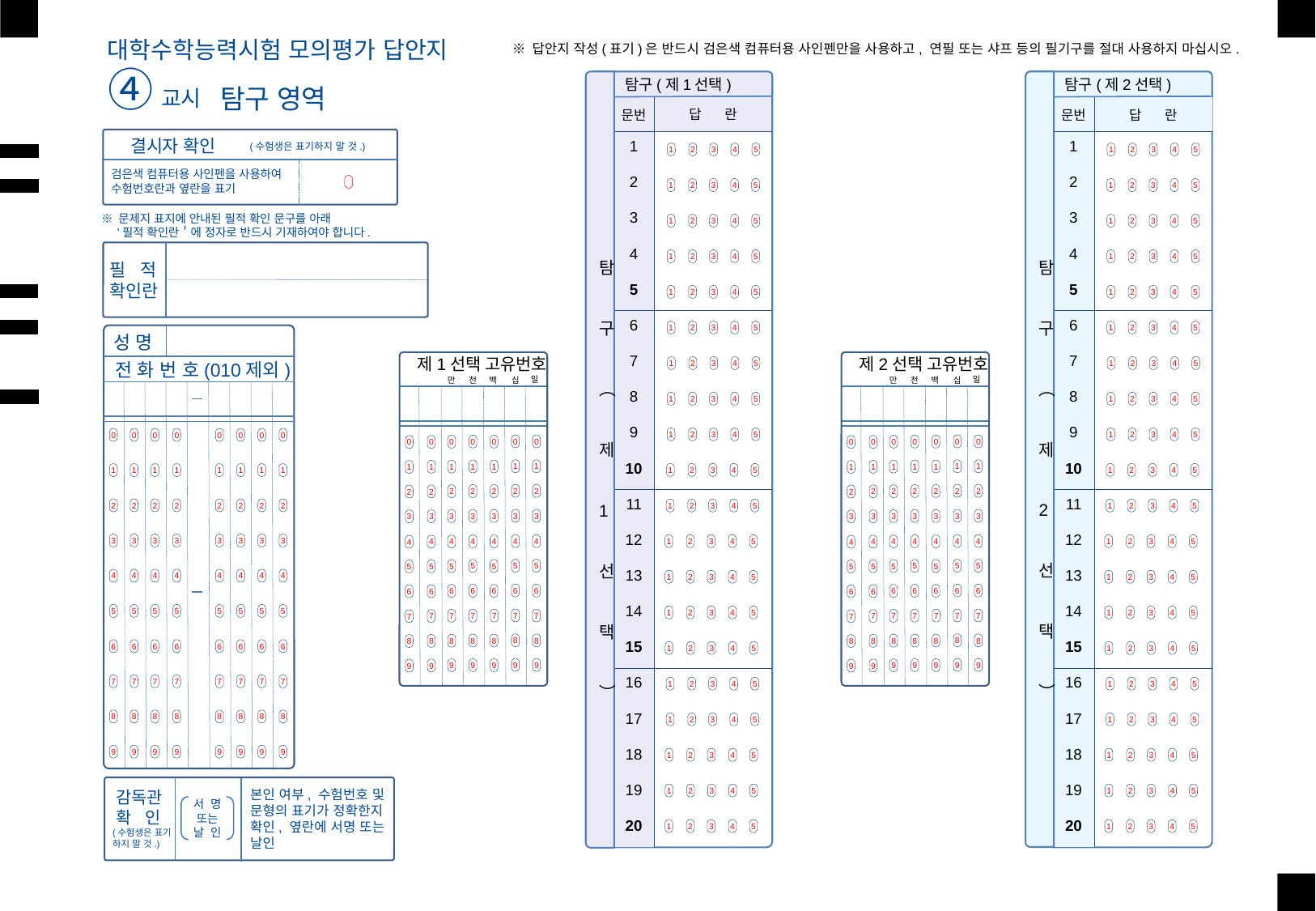

대학수학능력시험 모의평가 답안지
※ 답안지 작성(표기)은 반드시 검은색 컴퓨터용 사인펜만을 사용하고, 연필 또는 샤프 등의 필기구를 절대 사용하지 마십시오.
④ 교시
탐구(제2선택)
탐구(제1선택)
탐구 영역
답      란
| 문번 | 답 란 |
| --- | --- |
| 1 |  |
| 2 |  |
| 3 |  |
| 4 |  |
| 5 |  |
| 6 |  |
| 7 |  |
| 8 |  |
| 9 |  |
| 10 |  |
| 11 |  |
| 12 |  |
| 13 |  |
| 14 |  |
| 15 |  |
| 16 |  |
| 17 |  |
| 18 |  |
| 19 |  |
| 20 |  |
| 문번 |  |
| --- | --- |
| 1 |  |
| 2 |  |
| 3 |  |
| 4 |  |
| 5 |  |
| 6 |  |
| 7 |  |
| 8 |  |
| 9 |  |
| 10 |  |
| 11 |  |
| 12 |  |
| 13 |  |
| 14 |  |
| 15 |  |
| 16 |  |
| 17 |  |
| 18 |  |
| 19 |  |
| 20 |  |
결시자 확인

(수험생은 표기하지 말 것.)
1
2
3
4
5
1
2
3
4
5
1
2
3
4
5
1
2
3
4
5
1
2
3
4
5
1
2
3
4
5
1
2
3
4
5
1
2
3
4
5
1
2
3
4
5
1
2
3
4
5
1
2
3
4
5
1
2
3
4
5
1
2
3
4
5
1
2
3
4
5
1
2
3
4
5
1
2
3
4
5
1
2
3
4
5
1
2
3
4
5
1
2
3
4
5
1
2
3
4
5
1
2
3
4
5
1
2
3
4
5
1
2
3
4
5
1
2
3
4
5
1
2
3
4
5
1
2
3
4
5
1
2
3
4
5
1
2
3
4
5
1
2
3
4
5
1
2
3
4
5
1
2
3
4
5
1
2
3
4
5
1
2
3
4
5
1
2
3
4
5
1
2
3
4
5
1
2
3
4
5
1
2
3
4
5
1
2
3
4
5
1
2
3
4
5
1
2
3
4
5

검은색 컴퓨터용 사인펜을 사용하여 수험번호란과 옆란을 표기

※ 문제지 표지에 안내된 필적 확인 문구를 아래
    '필적 확인란＇에 정자로 반드시 기재하여야 합니다.

필   적
확인란

성 명

제2선택 고유번호

일
만
천
십
백
0
0
0
0
0
0
0
1
1
1
1
1
1
1
2
2
2
2
2
2
2
3
3
3
3
3
3
3
4
4
4
4
4
4
4
5
5
5
5
5
5
5
6
6
6
6
6
6
6
7
7
7
7
7
7
7
8
8
8
8
8
8
8
9
9
9
9
9
9
9
제1선택 고유번호

일
만
천
십
백
0
0
0
0
0
0
0
1
1
1
1
1
1
1
2
2
2
2
2
2
2
3
3
3
3
3
3
3
4
4
4
4
4
4
4
5
5
5
5
5
5
5
6
6
6
6
6
6
6
7
7
7
7
7
7
7
8
8
8
8
8
8
8
9
9
9
9
9
9
9
전 화 번 호(010제외)

0
1
2
3
4
5
6
7
8
9
0
1
2
3
4
5
6
7
8
9
0
1
2
3
4
5
6
7
8
9
0
1
2
3
4
5
6
7
8
9
0
1
2
3
4
5
6
7
8
9
0
1
2
3
4
5
6
7
8
9
0
1
2
3
4
5
6
7
8
9
0
1
2
3
4
5
6
7
8
9
탐구
︵
제2선택
︶
탐구
︵
제1선택
︶

본인 여부, 수험번호 및
문형의 표기가 정확한지
확인, 옆란에 서명 또는
날인
감독관
확   인
서  명
또는
날  인
(수험생은 표기
하지 말 것.)